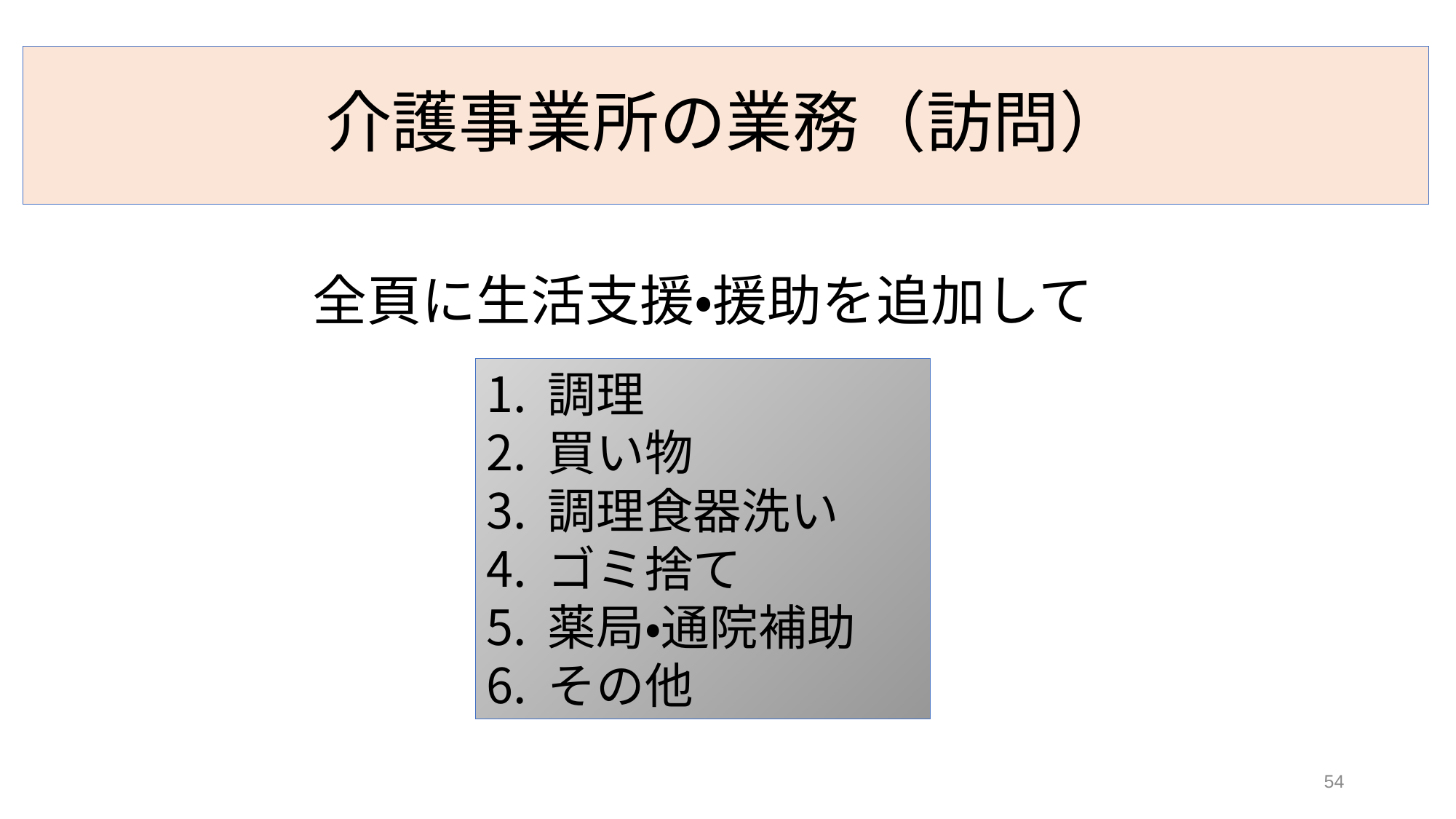

介護事業所の業務（訪問）
全頁に生活支援・援助を追加して
調理
買い物
調理食器洗い
ゴミ捨て
薬局・通院補助
その他
54